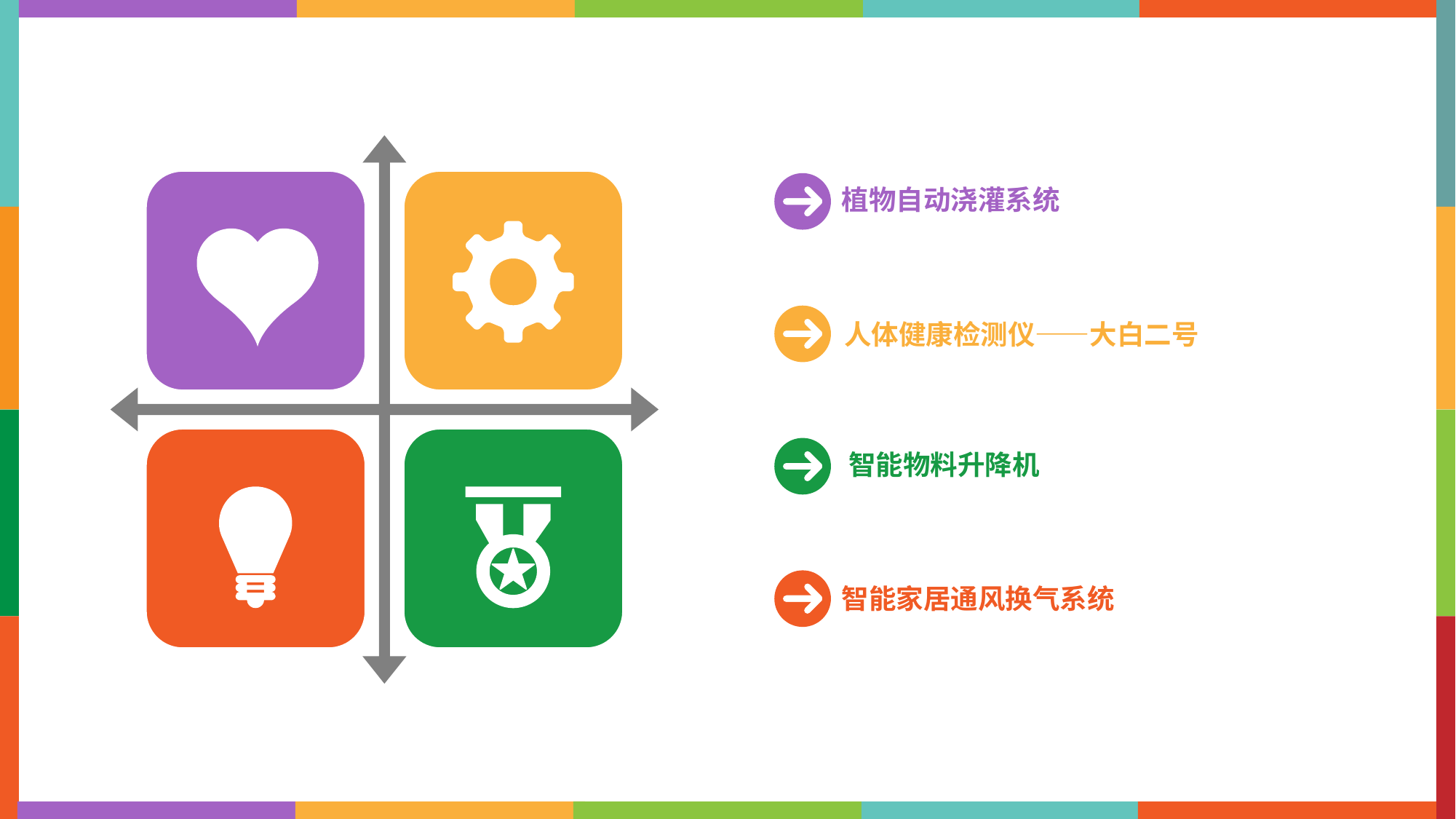

植物自动浇灌系统

人体健康检测仪——大白二号

智能物料升降机

智能家居通风换气系统